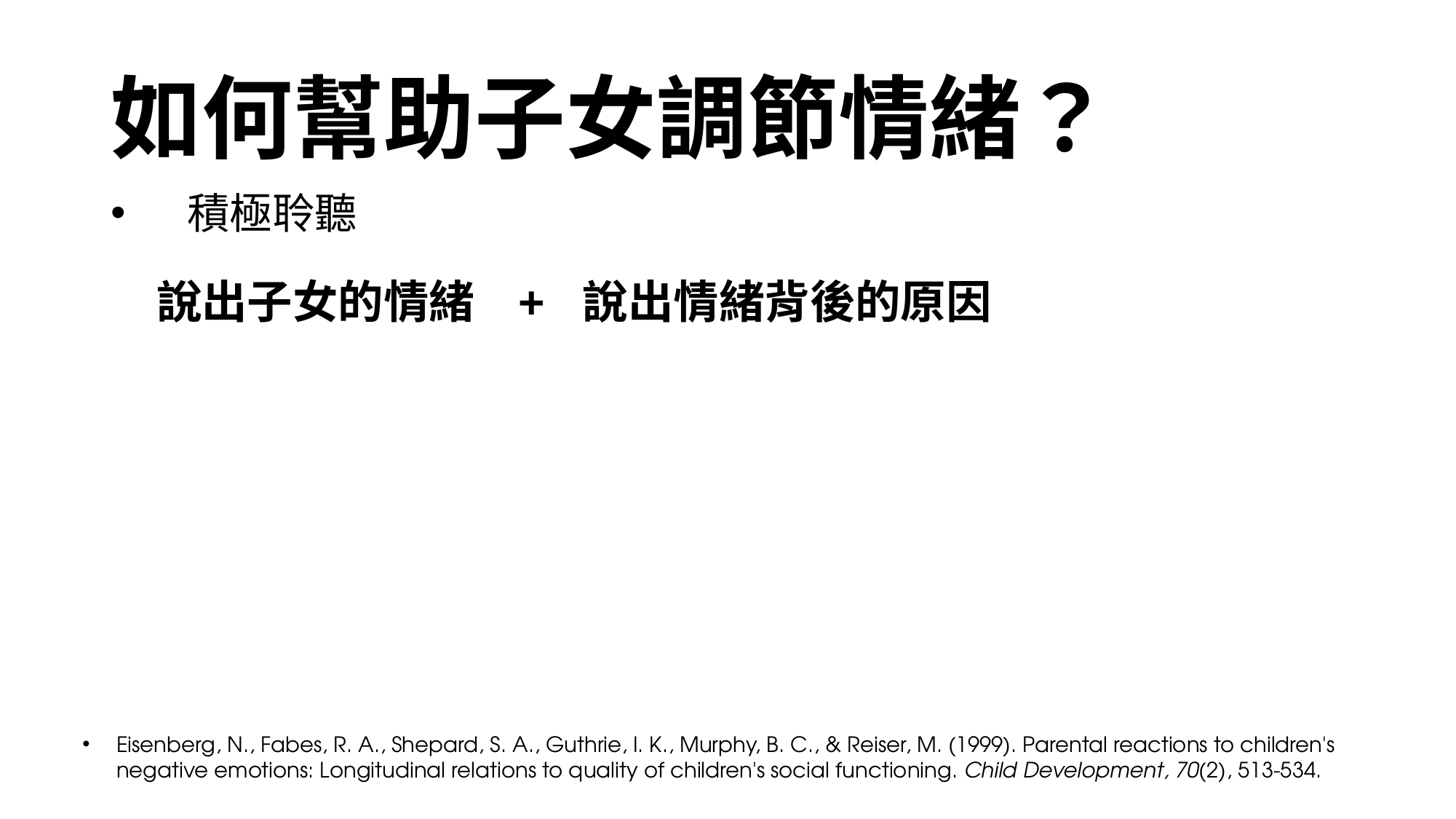

# 如何幫助子女調節情緒？
 積極聆聽
說出子女的情緒
+
說出情緒背後的原因
Eisenberg, N., Fabes, R. A., Shepard, S. A., Guthrie, I. K., Murphy, B. C., & Reiser, M. (1999). Parental reactions to children's negative emotions: Longitudinal relations to quality of children's social functioning. Child Development, 70(2), 513-534.